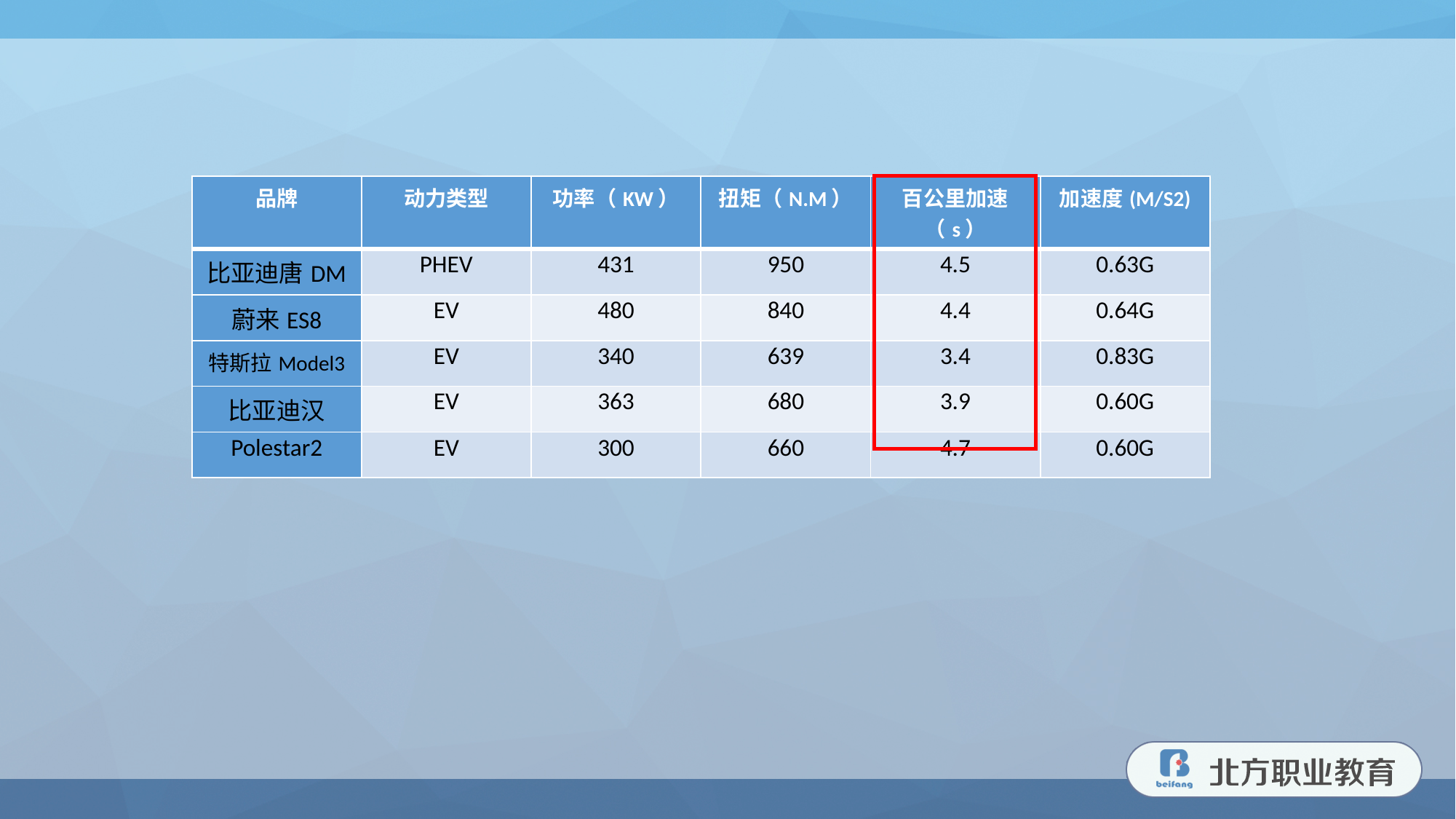

| 品牌 | 动力类型 | 功率（KW） | 扭矩（N.M） | 百公里加速（s） | 加速度(M/S2) |
| --- | --- | --- | --- | --- | --- |
| 比亚迪唐DM | PHEV | 431 | 950 | 4.5 | 0.63G |
| 蔚来ES8 | EV | 480 | 840 | 4.4 | 0.64G |
| 特斯拉Model3 | EV | 340 | 639 | 3.4 | 0.83G |
| 比亚迪汉 | EV | 363 | 680 | 3.9 | 0.60G |
| Polestar2 | EV | 300 | 660 | 4.7 | 0.60G |